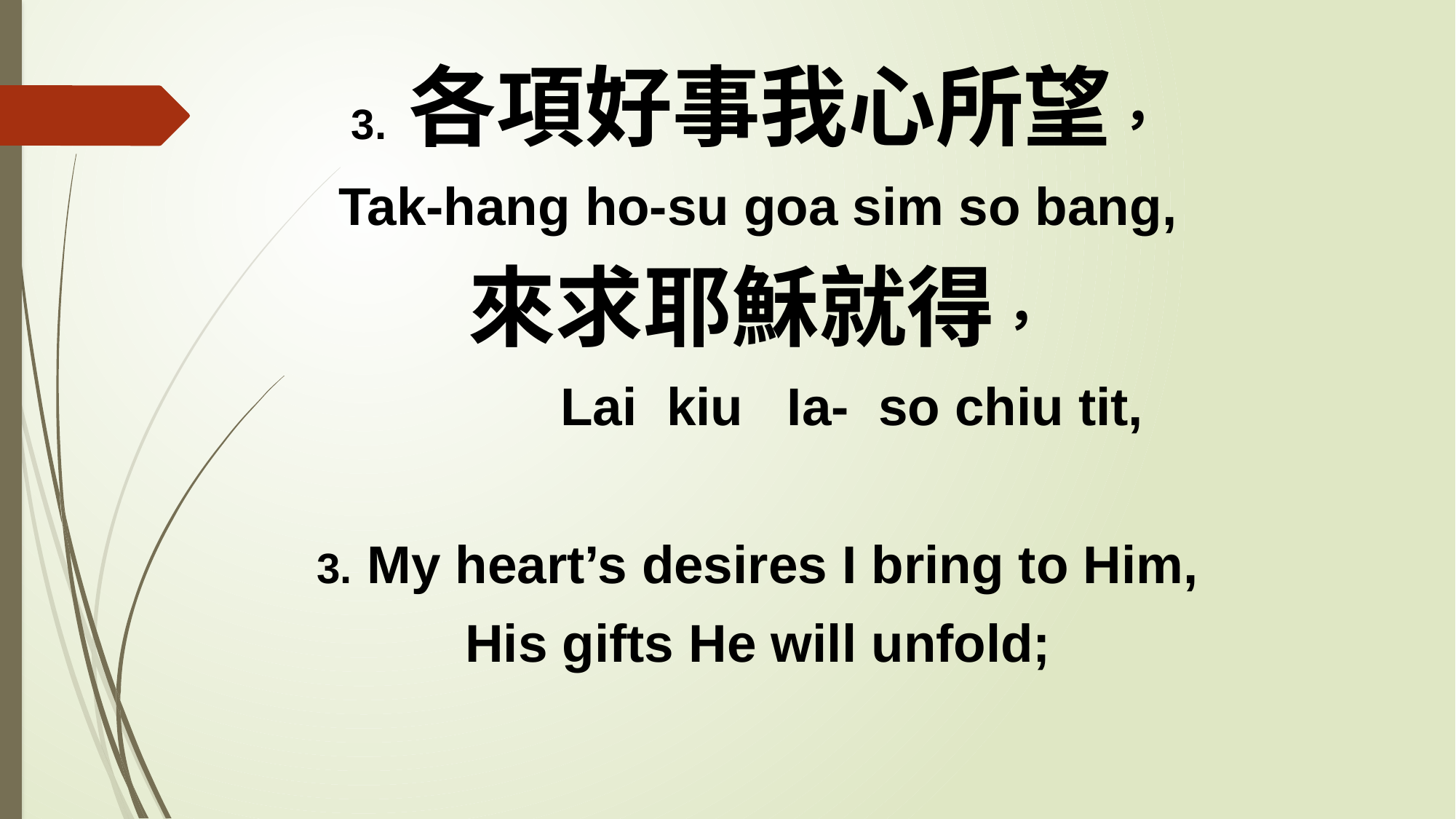

3. 各項好事我心所望，
Tak-hang ho-su goa sim so bang,
來求耶穌就得，
                        Lai  kiu   Ia-  so chiu tit,

3. My heart’s desires I bring to Him,
His gifts He will unfold;